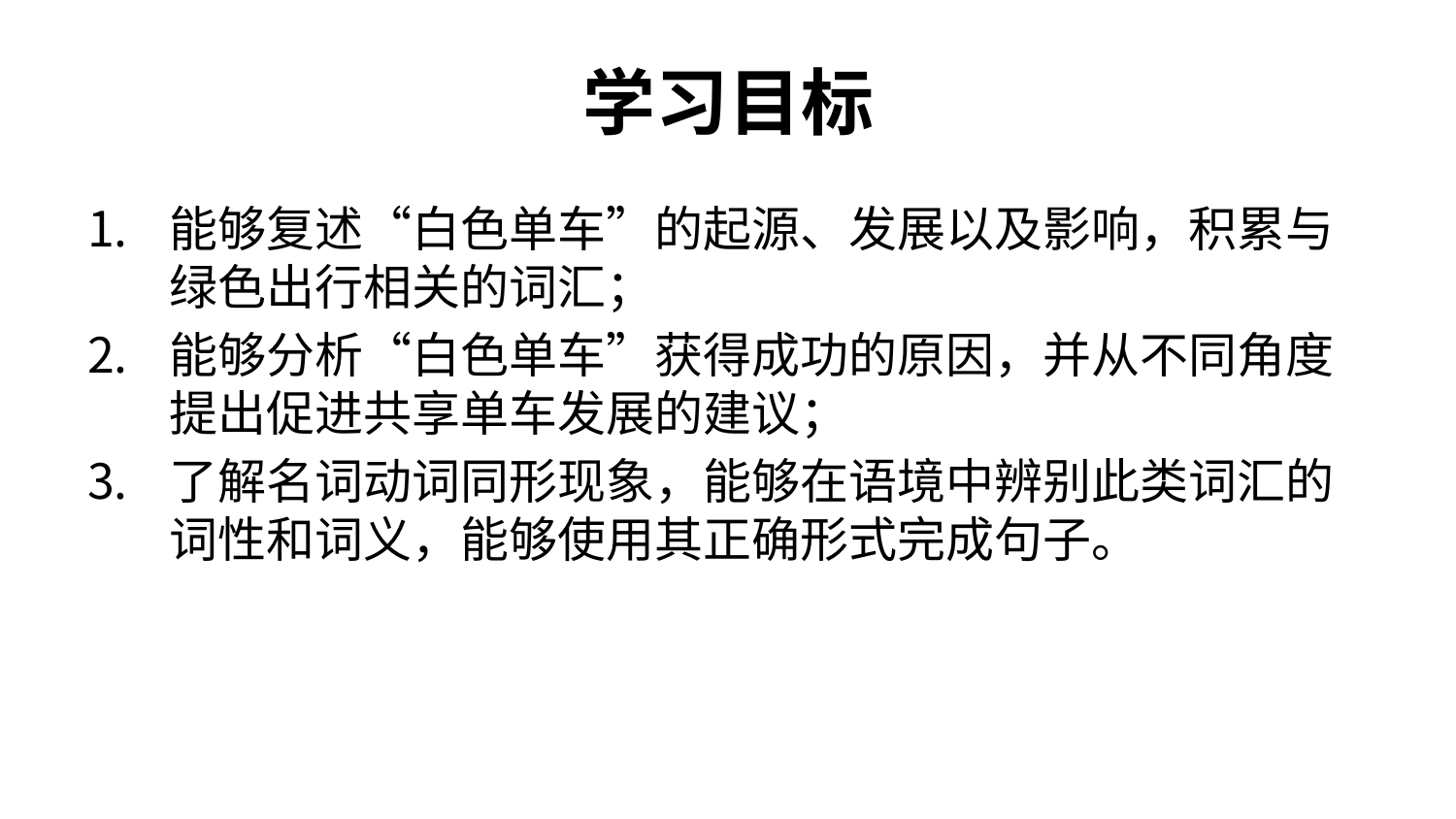

# 学习目标
能够复述“白色单车”的起源、发展以及影响，积累与绿色出行相关的词汇；
能够分析“白色单车”获得成功的原因，并从不同角度提出促进共享单车发展的建议；
了解名词动词同形现象，能够在语境中辨别此类词汇的词性和词义，能够使用其正确形式完成句子。